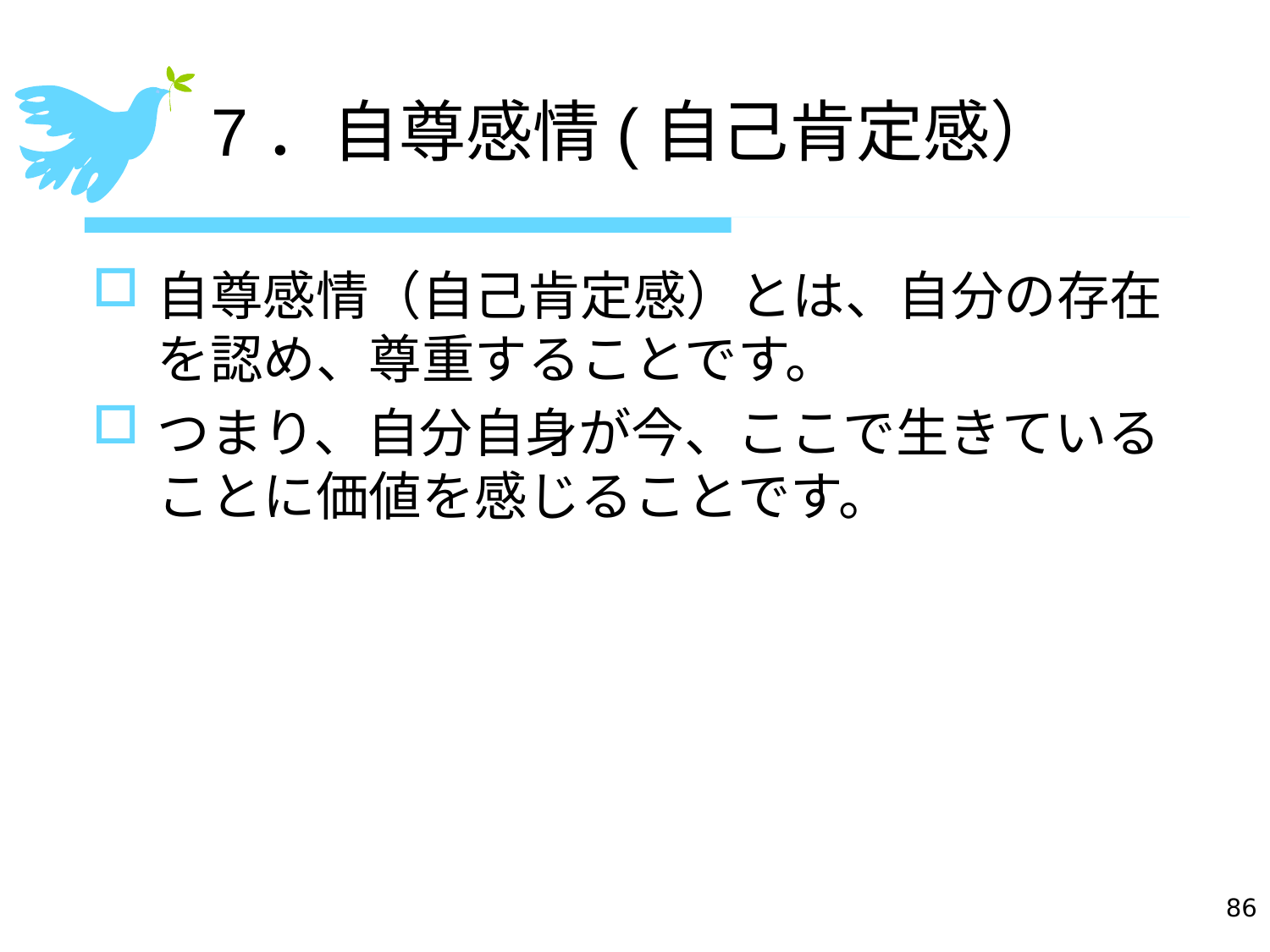

# 7．自尊感情(自己肯定感）
自尊感情（自己肯定感）とは、自分の存在を認め、尊重することです。
つまり、自分自身が今、ここで生きていることに価値を感じることです。
86